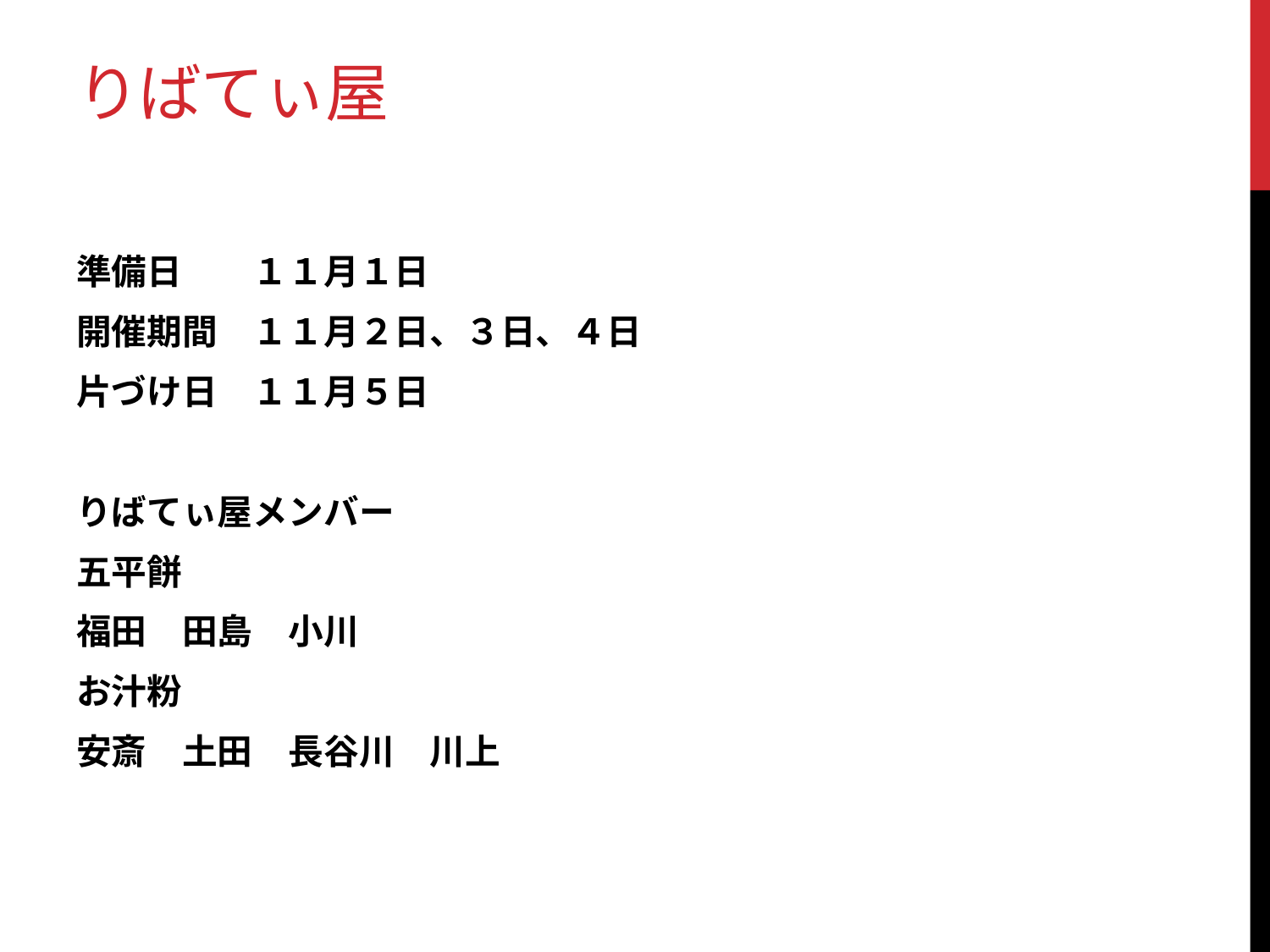

# りばてぃ屋
準備日　　１１月１日
開催期間　１１月２日、３日、４日
片づけ日　１１月５日

りばてぃ屋メンバー
五平餅
福田　田島　小川
お汁粉
安斎　土田　長谷川　川上